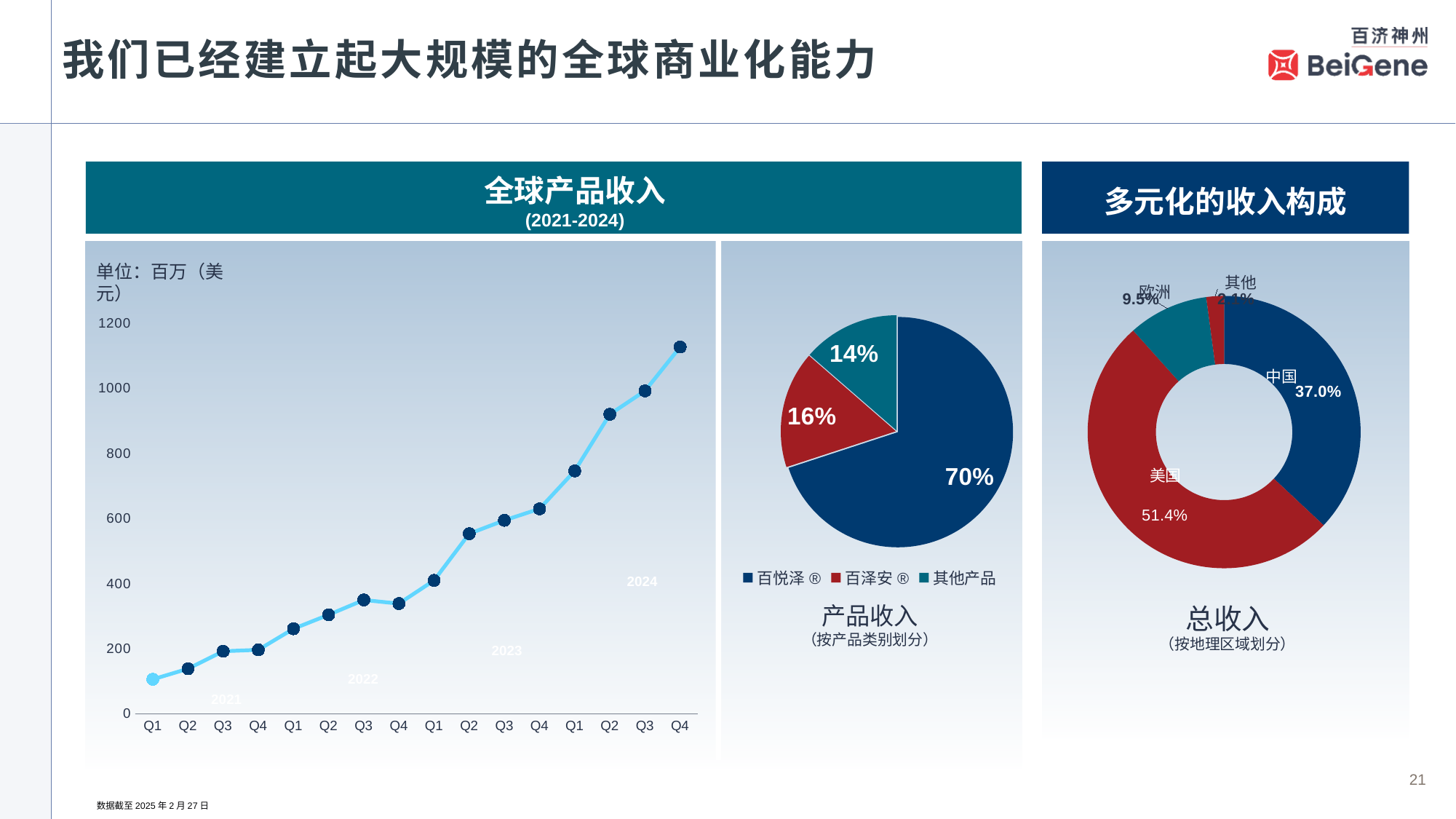

# 我们已经建立起大规模的全球商业化能力

全球产品收入
(2021-2024)
多元化的收入构成

单位：百万（美元）
其他
欧洲

### Chart

| Category | 列1 |
|---|---|
| 百悦泽® | 0.6996147156298667 |
| 百泽安® | 0.16426205687138085 |
| 其他产品 | 0.1361232274987525 |

### Chart

| Category | 列1 |
|---|---|
| 中国 | 0.37 |
| 美国 | 0.514 |
| 欧洲 | 0.095 |
| 其他 | 0.021 |

### Chart

| Category |  |
|---|---|
| Q1 | 106.117 |
| Q2 | 138.624 |
| Q3 | 192.461 |
| Q4 | 196.7849999999999 |
| Q1 | 261.573 |
| Q2 | 304.511 |
| Q3 | 350.0 |
| Q4 | 338.91600000000005 |
| Q1 | 410.3 |
| Q2 | 553.745 |
| Q3 | 595.0 |
| Q4 | 630.526 |
| Q1 | 747.0 |
| Q2 | 921.0 |
| Q3 | 993.0 |
| Q4 | 1128.0 |
中国
美国
2024
产品收入
（按产品类别划分）
总收入
（按地理区域划分）
2023
2022
2021
数据截至2025年2月27日